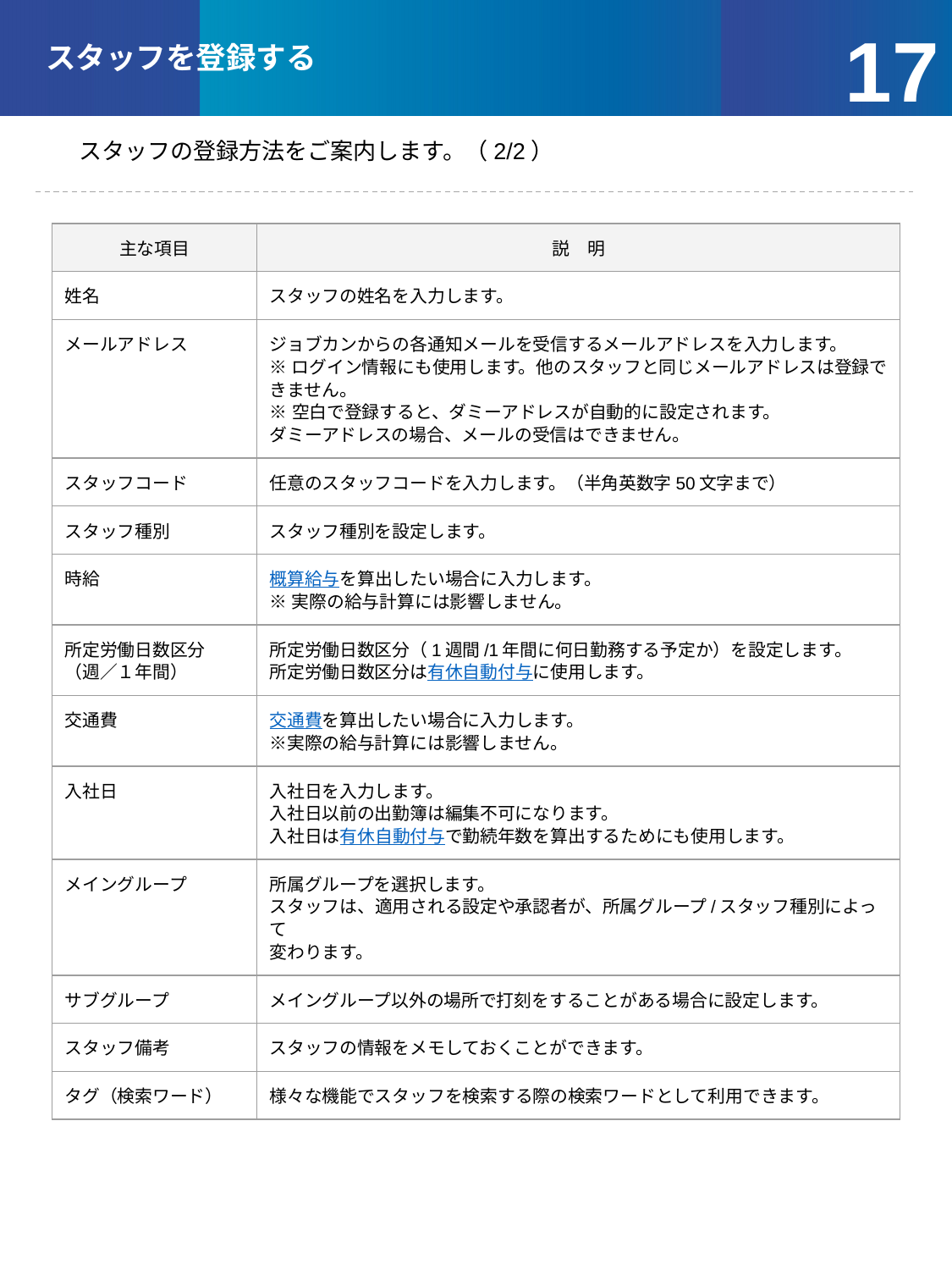

スタッフを登録する
17
スタッフの登録方法をご案内します。（2/2）
| 主な項目 | 説　明 |
| --- | --- |
| 姓名 | スタッフの姓名を入力します。 |
| メールアドレス | ジョブカンからの各通知メールを受信するメールアドレスを入力します。 ※ ログイン情報にも使用します。他のスタッフと同じメールアドレスは登録できません。 ※ 空白で登録すると、ダミーアドレスが自動的に設定されます。 ダミーアドレスの場合、メールの受信はできません。 |
| スタッフコード | 任意のスタッフコードを入力します。（半角英数字50文字まで） |
| スタッフ種別 | スタッフ種別を設定します。 |
| 時給 | 概算給与を算出したい場合に入力します。 ※ 実際の給与計算には影響しません。 |
| 所定労働日数区分 （週／１年間） | 所定労働日数区分（1週間/1年間に何日勤務する予定か）を設定します。 所定労働日数区分は有休自動付与に使用します。 |
| 交通費 | 交通費を算出したい場合に入力します。 ※実際の給与計算には影響しません。 |
| 入社日 | 入社日を入力します。 入社日以前の出勤簿は編集不可になります。 入社日は有休自動付与で勤続年数を算出するためにも使用します。 |
| メイングループ | 所属グループを選択します。 スタッフは、適用される設定や承認者が、所属グループ/スタッフ種別によって 変わります。 |
| サブグループ | メイングループ以外の場所で打刻をすることがある場合に設定します。 |
| スタッフ備考 | スタッフの情報をメモしておくことができます。 |
| タグ（検索ワード） | 様々な機能でスタッフを検索する際の検索ワードとして利用できます。 |